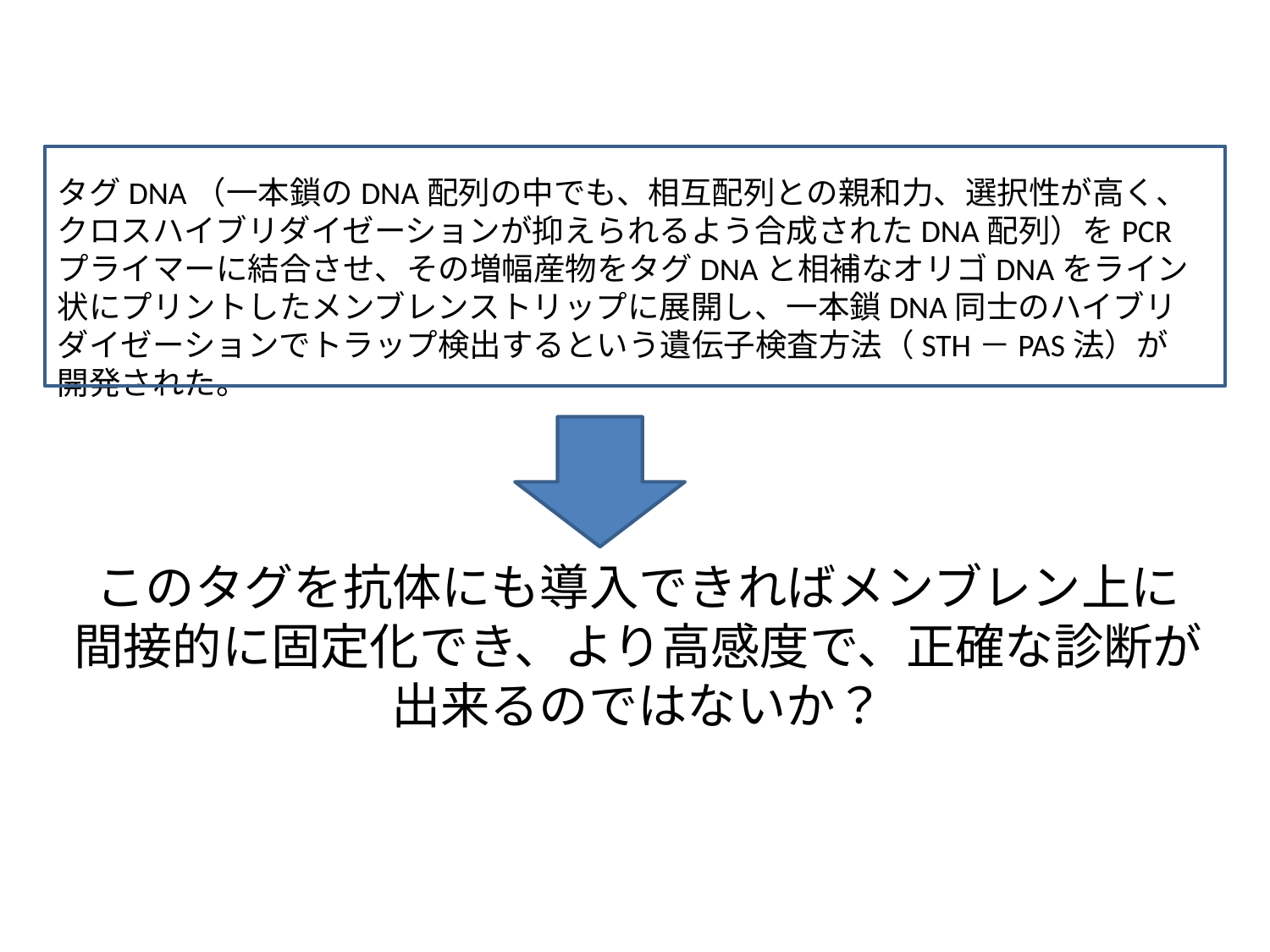

タグDNA（一本鎖のDNA配列の中でも、相互配列との親和力、選択性が高く、クロスハイブリダイゼーションが抑えられるよう合成されたDNA配列）をPCRプライマーに結合させ、その増幅産物をタグDNAと相補なオリゴDNAをライン状にプリントしたメンブレンストリップに展開し、一本鎖DNA同士のハイブリダイゼーションでトラップ検出するという遺伝子検査方法（STH－PAS法）が開発された。

このタグを抗体にも導入できればメンブレン上に
間接的に固定化でき、より高感度で、正確な診断が
出来るのではないか？